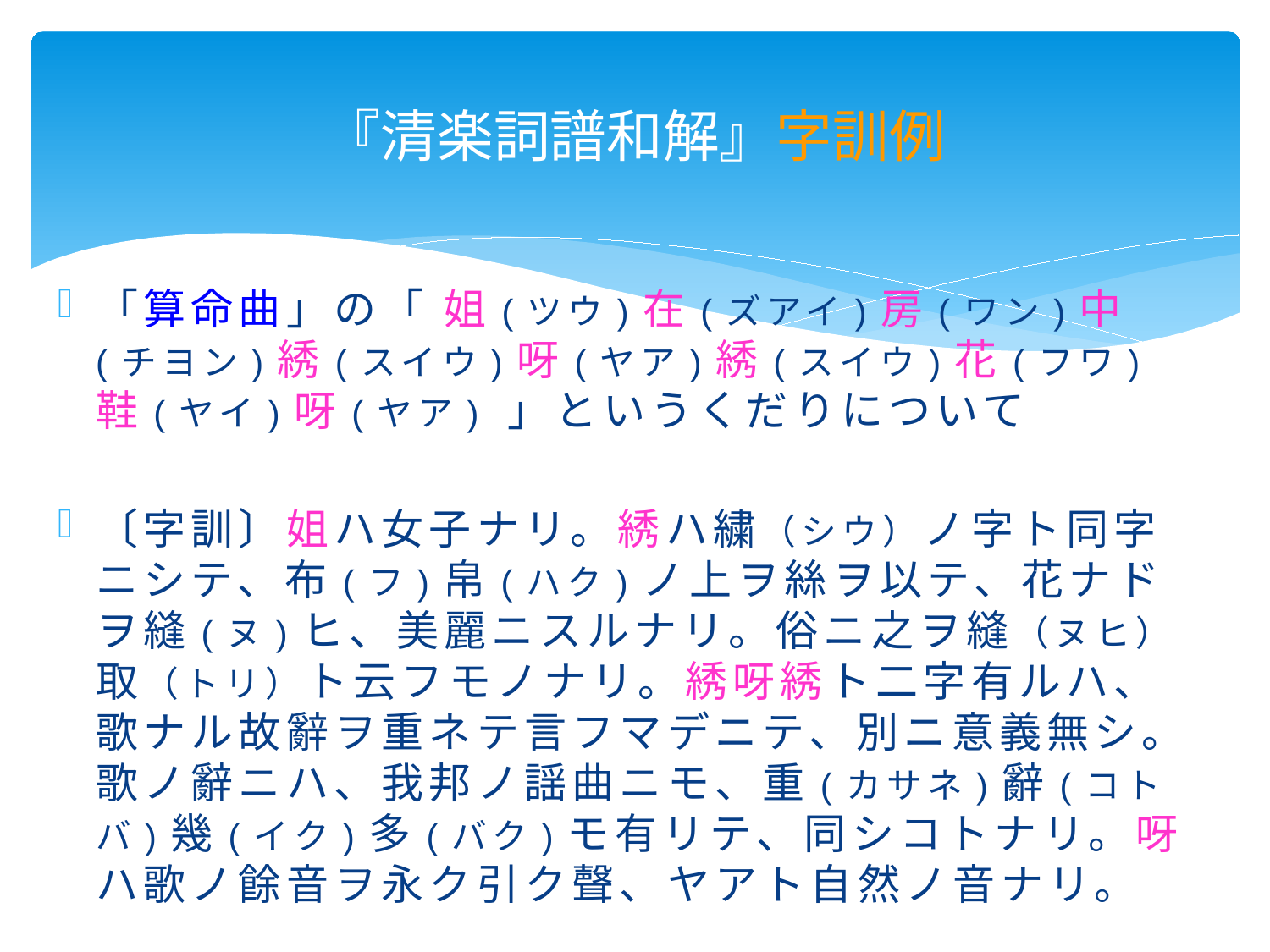

# 『清楽詞譜和解』字訓例
「算命曲」の「 姐(ツウ)在(ズアイ)房(ワン)中(チヨン)綉(スイウ)呀(ヤア)綉(スイウ)花(フワ)鞋(ヤイ)呀(ヤア) 」というくだりについて

〔字訓〕姐ハ女子ナリ。綉ハ繍（シウ）ノ字ト同字ニシテ、布(フ)帛(ハク)ノ上ヲ絲ヲ以テ、花ナドヲ縫(ヌ)ヒ、美麗ニスルナリ。俗ニ之ヲ縫（ヌヒ）取（トリ）ト云フモノナリ。綉呀綉ト二字有ルハ、歌ナル故辭ヲ重ネテ言フマデニテ、別ニ意義無シ。歌ノ辭ニハ、我邦ノ謡曲ニモ、重(カサネ)辭(コトバ)幾(イク)多(バク)モ有リテ、同シコトナリ。呀ハ歌ノ餘音ヲ永ク引ク聲、ヤアト自然ノ音ナリ。